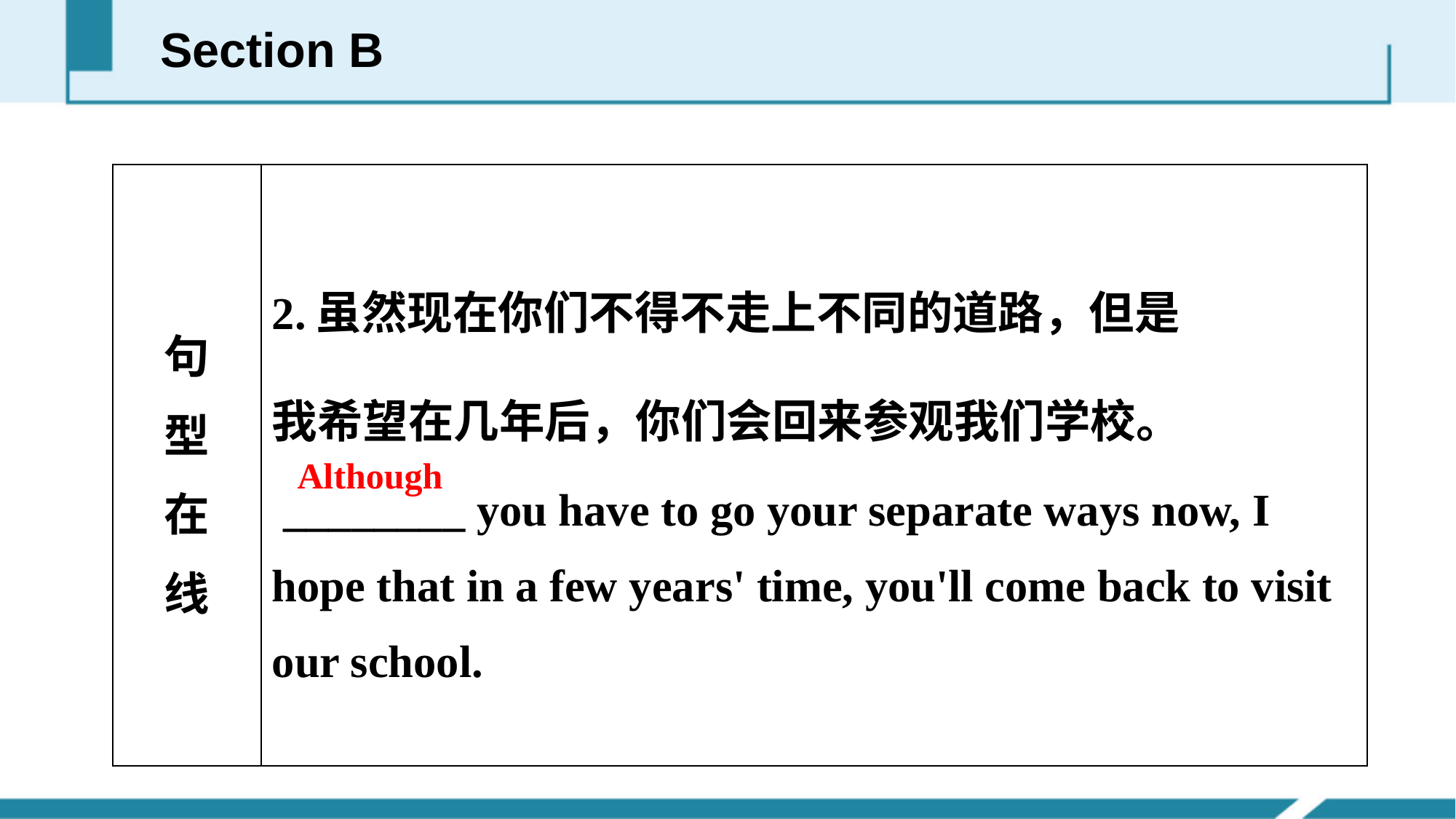

Section B
| 句 型 在 线 | 2.虽然现在你们不得不走上不同的道路，但是 我希望在几年后，你们会回来参观我们学校。 \_\_\_\_\_\_\_\_ you have to go your separate ways now, I hope that in a few years' time, you'll come back to visit our school. |
| --- | --- |

Although